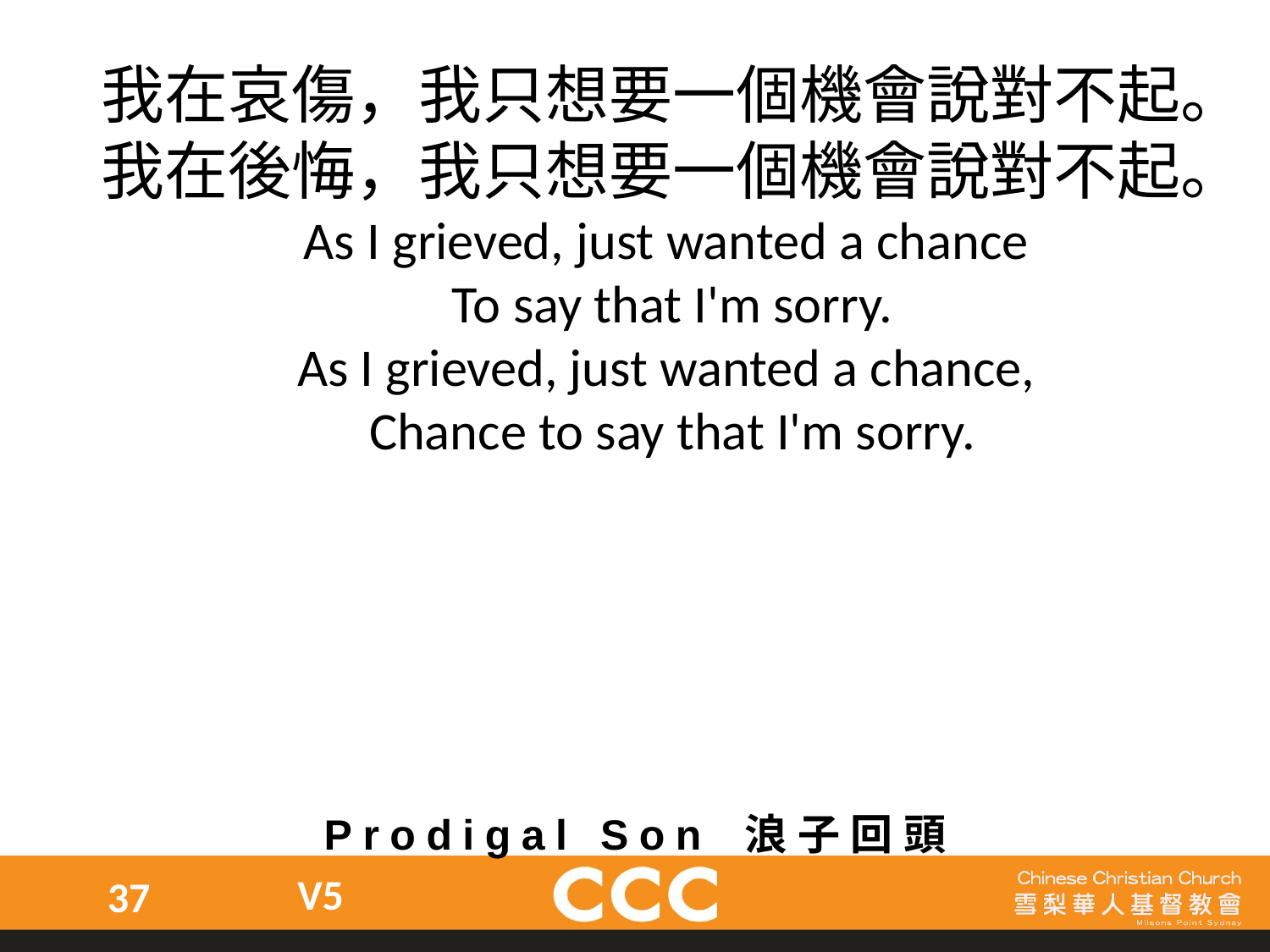

我在哀傷，我只想要一個機會說對不起。
我在後悔，我只想要一個機會說對不起。
As I grieved, just wanted a chance
To say that I'm sorry.
As I grieved, just wanted a chance,
Chance to say that I'm sorry.
Prodigal Son 浪子回頭
V5
37